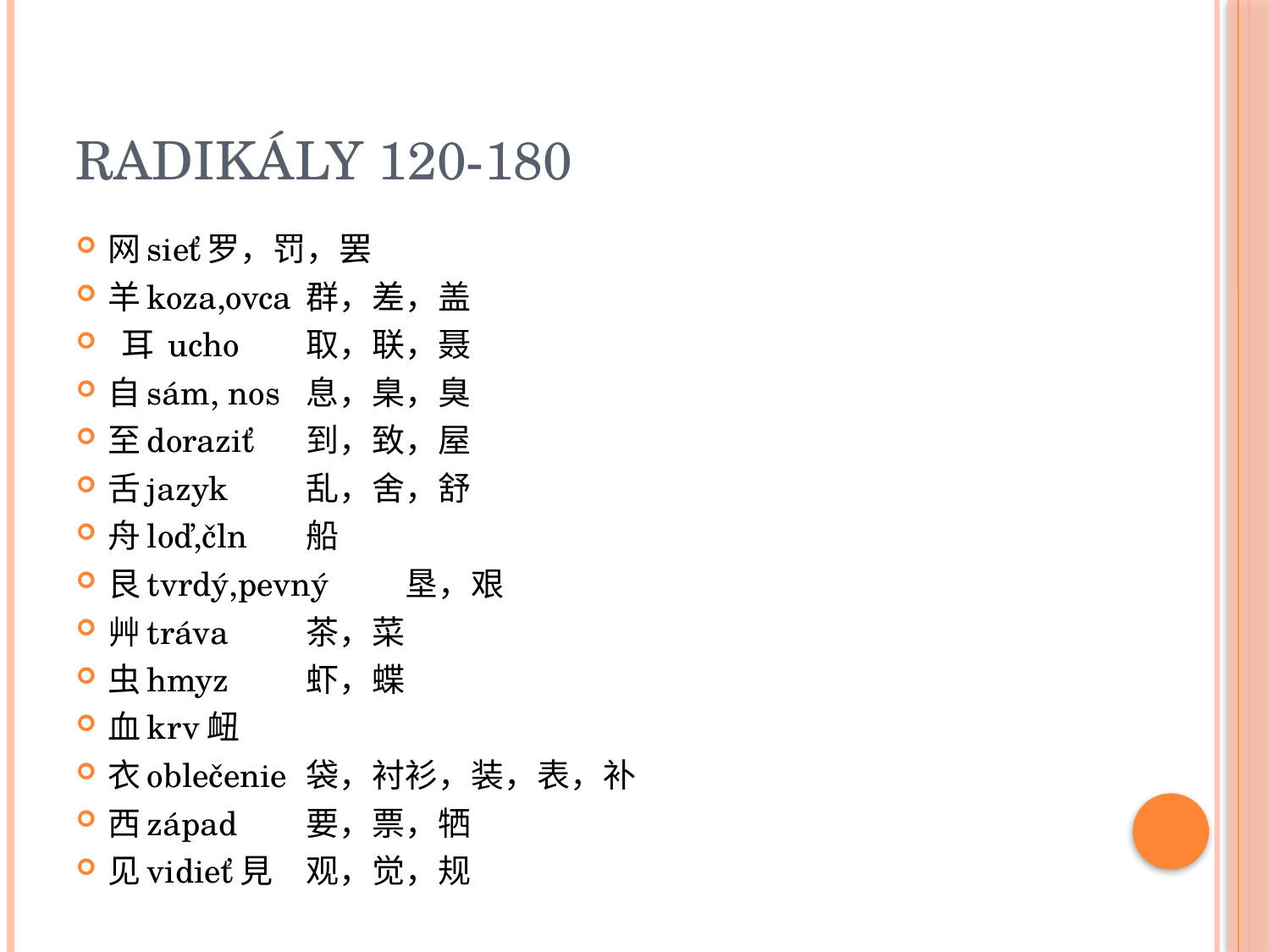

# Radikály 120-180
网sieť				罗，罚，罢
羊koza,ovca			群，差，盖
 耳 ucho			取，联，聂
自sám, nos			息，臬，臭
至doraziť			到，致，屋
舌jazyk			乱，舍，舒
舟loď,čln			船
艮tvrdý,pevný			垦，艰
艸tráva			茶，菜
虫hmyz			虾，蝶
血krv				衄
衣oblečenie			袋，衬衫，装，表，补
西západ			要，票，牺
见vidieť見			观，觉，规